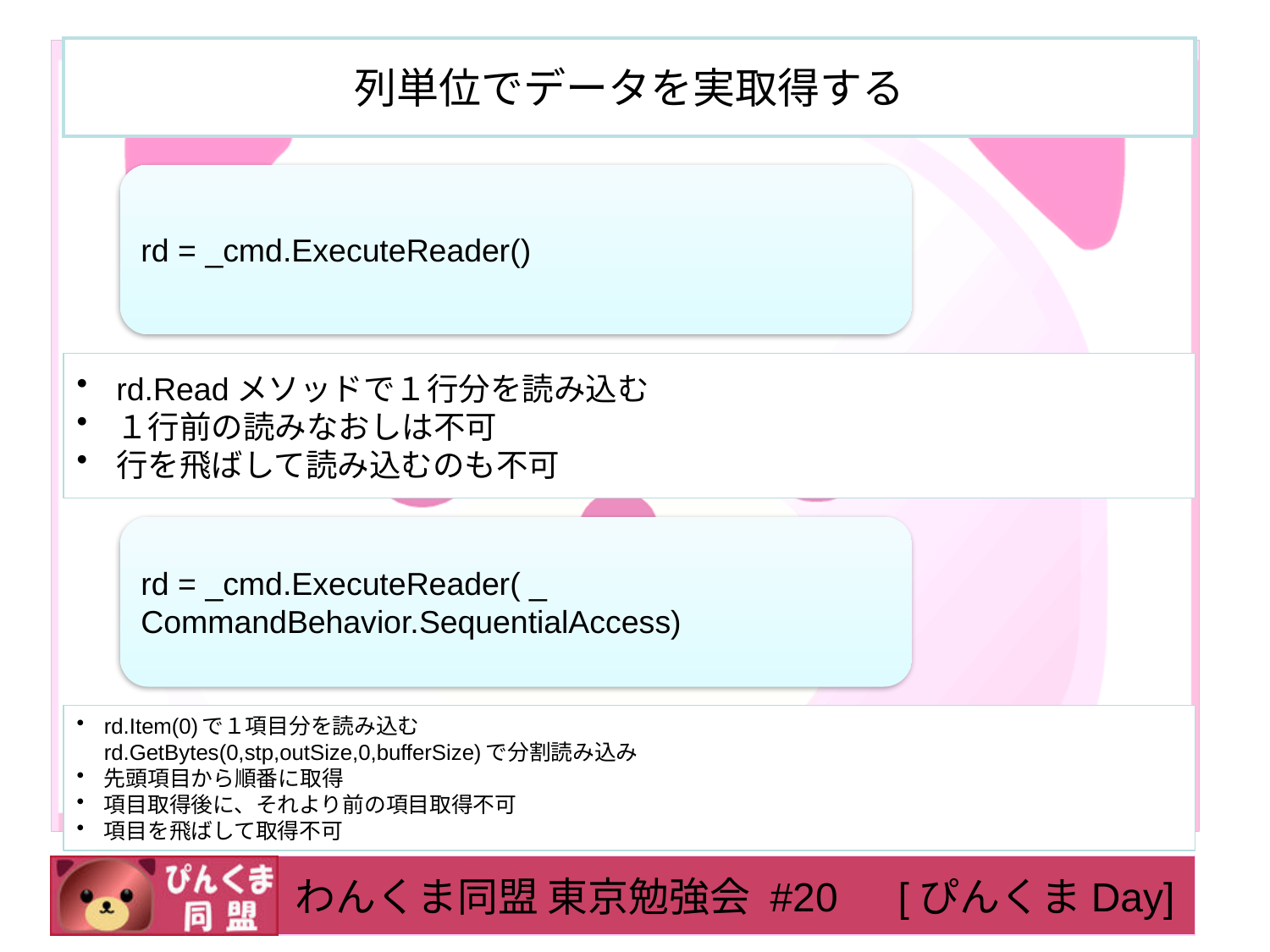

# 列単位でデータを実取得する
rd = _cmd.ExecuteReader()
rd.Readメソッドで１行分を読み込む
１行前の読みなおしは不可
行を飛ばして読み込むのも不可
rd = _cmd.ExecuteReader( _
CommandBehavior.SequentialAccess)
rd.Item(0)で１項目分を読み込む
rd.GetBytes(0,stp,outSize,0,bufferSize)で分割読み込み
先頭項目から順番に取得
項目取得後に、それより前の項目取得不可
項目を飛ばして取得不可